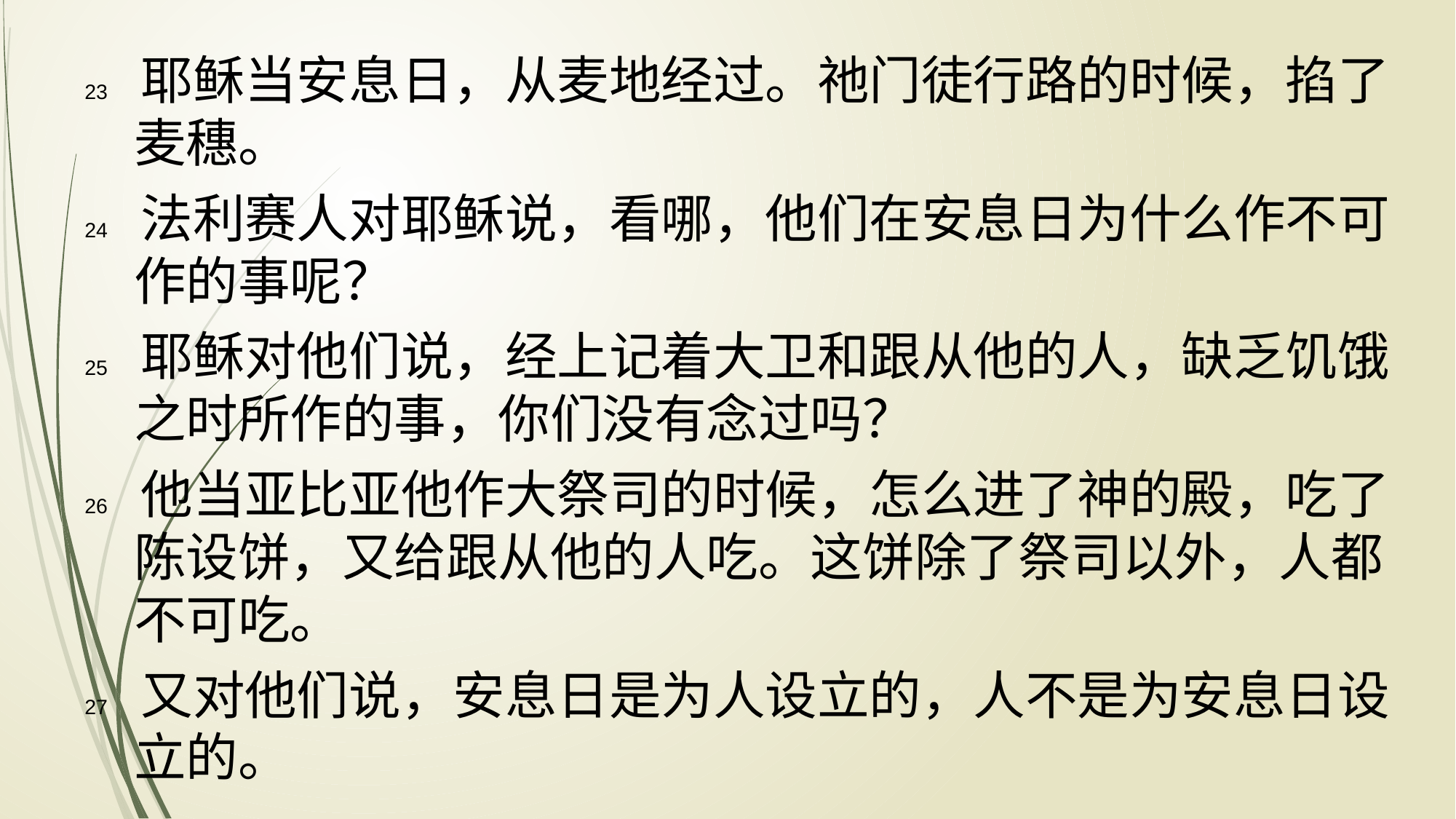

23     耶稣当安息日，从麦地经过。祂门徒行路的时候，掐了麦穗。
24     法利赛人对耶稣说，看哪，他们在安息日为什么作不可作的事呢？
25     耶稣对他们说，经上记着大卫和跟从他的人，缺乏饥饿之时所作的事，你们没有念过吗？
26     他当亚比亚他作大祭司的时候，怎么进了神的殿，吃了陈设饼，又给跟从他的人吃。这饼除了祭司以外，人都不可吃。
27     又对他们说，安息日是为人设立的，人不是为安息日设立的。